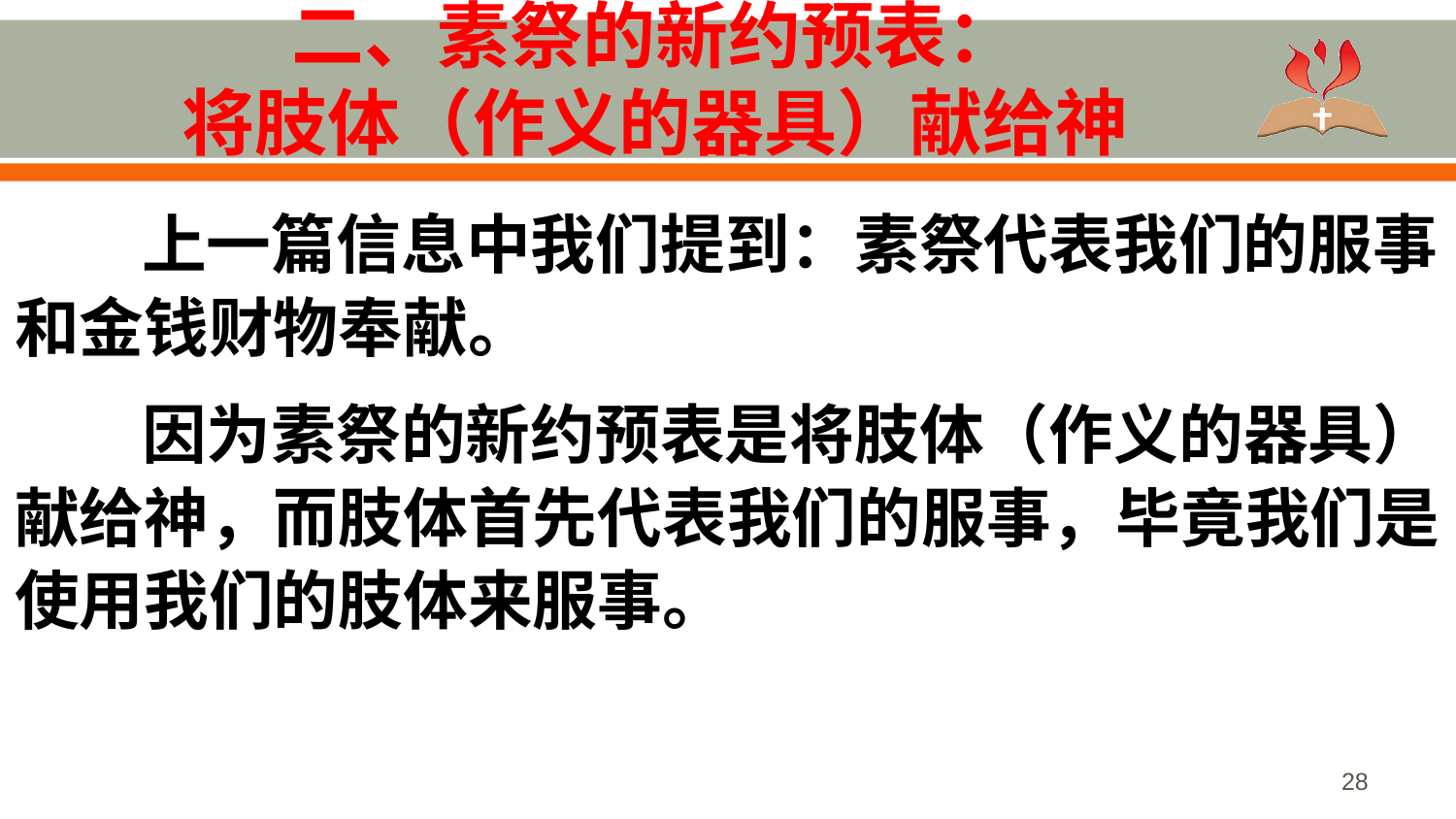

# 二、素祭的新约预表： 将肢体（作义的器具）献给神
上一篇信息中我们提到：素祭代表我们的服事和金钱财物奉献。
因为素祭的新约预表是将肢体（作义的器具）献给神，而肢体首先代表我们的服事，毕竟我们是使用我们的肢体来服事。

28